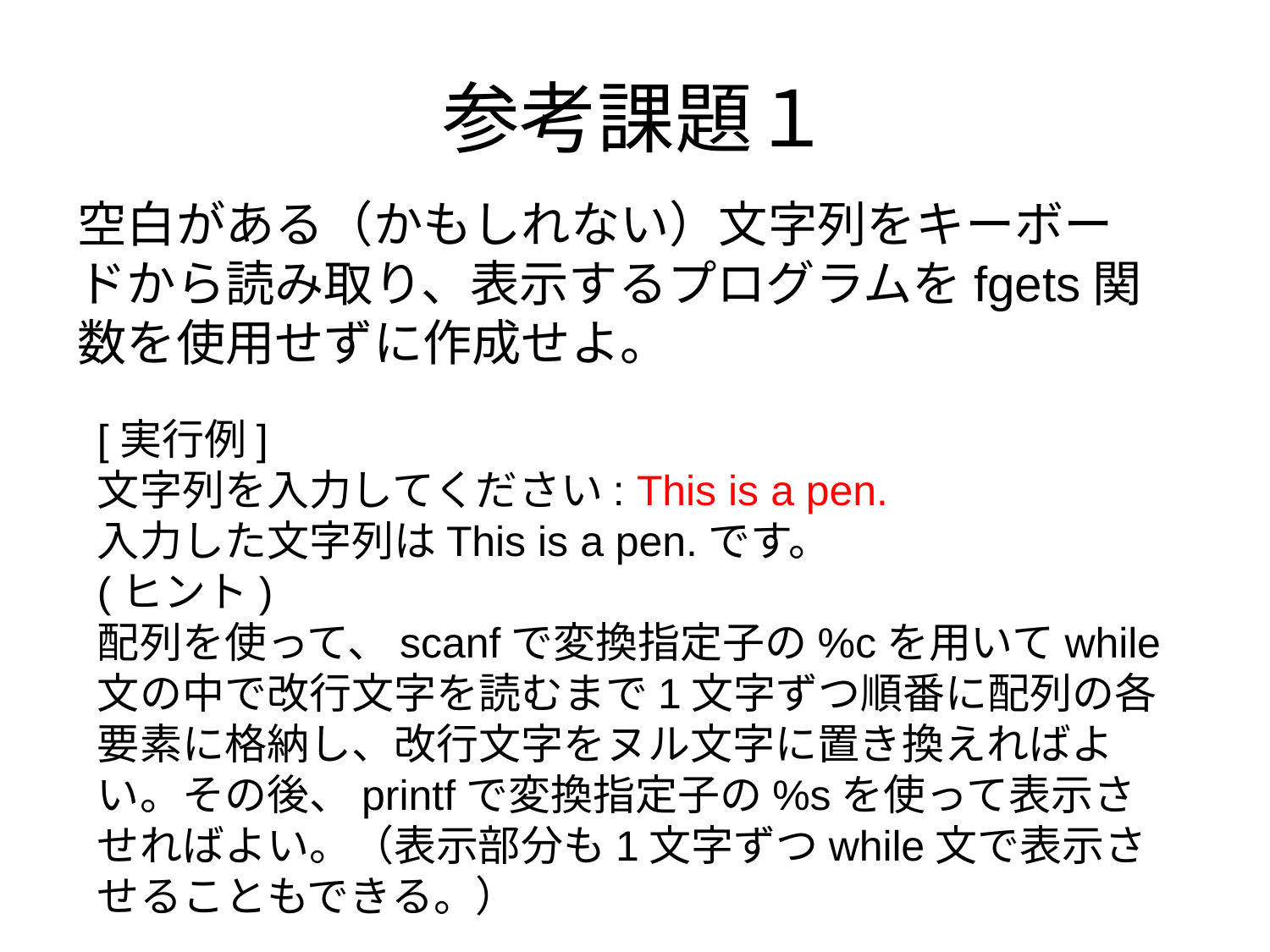

# 参考課題１
空白がある（かもしれない）文字列をキーボードから読み取り、表示するプログラムをfgets関数を使用せずに作成せよ。
[実行例]
文字列を入力してください: This is a pen.
入力した文字列はThis is a pen.です。
(ヒント)
配列を使って、scanfで変換指定子の%cを用いてwhile文の中で改行文字を読むまで1文字ずつ順番に配列の各要素に格納し、改行文字をヌル文字に置き換えればよい。その後、printfで変換指定子の%sを使って表示させればよい。（表示部分も1文字ずつwhile文で表示させることもできる。）